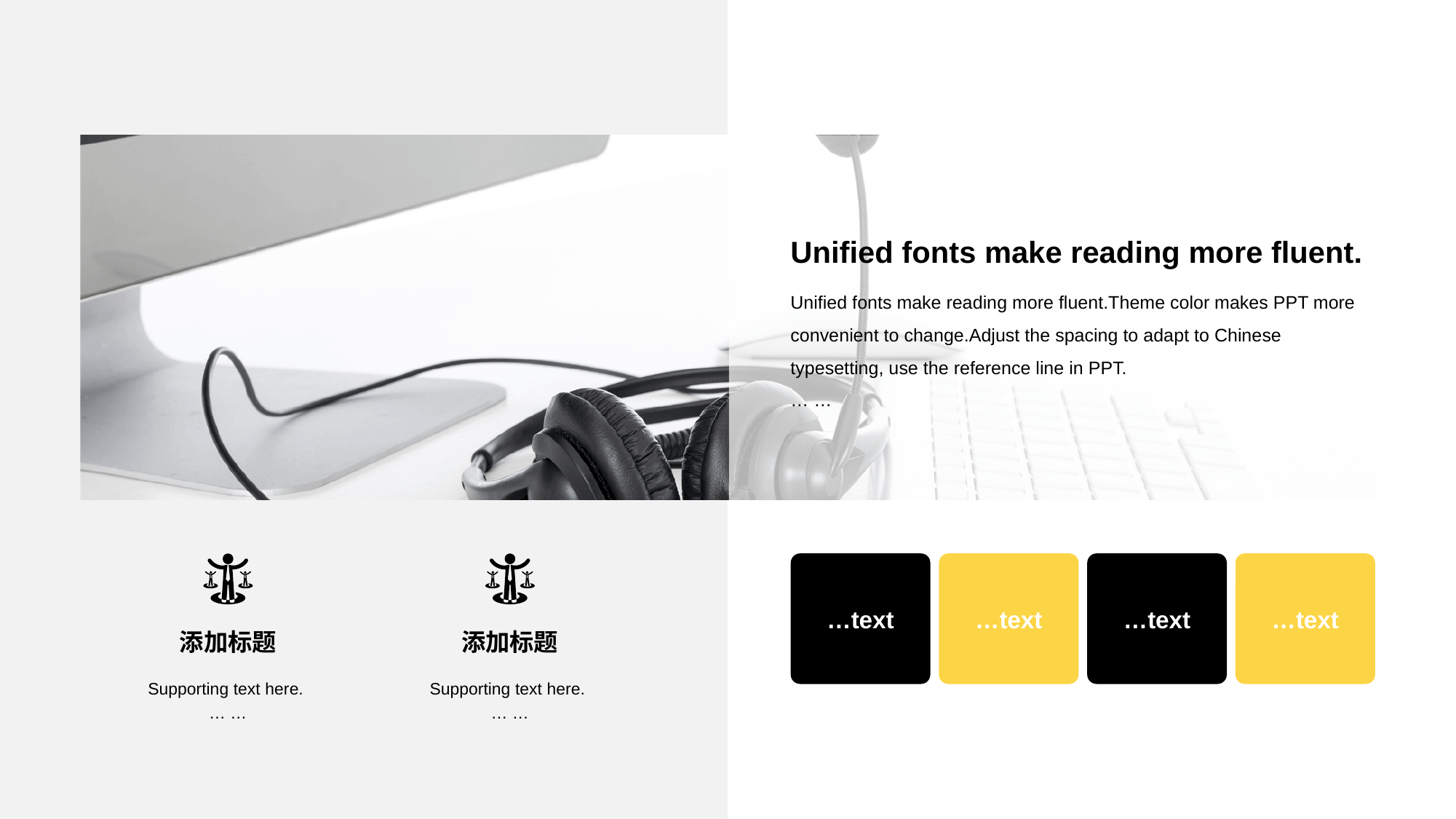

Unified fonts make reading more fluent.
Unified fonts make reading more fluent.Theme color makes PPT more convenient to change.Adjust the spacing to adapt to Chinese typesetting, use the reference line in PPT.
… …

…text
…text
…text
…text
添加标题
添加标题
Supporting text here.
… …
Supporting text here.
… …